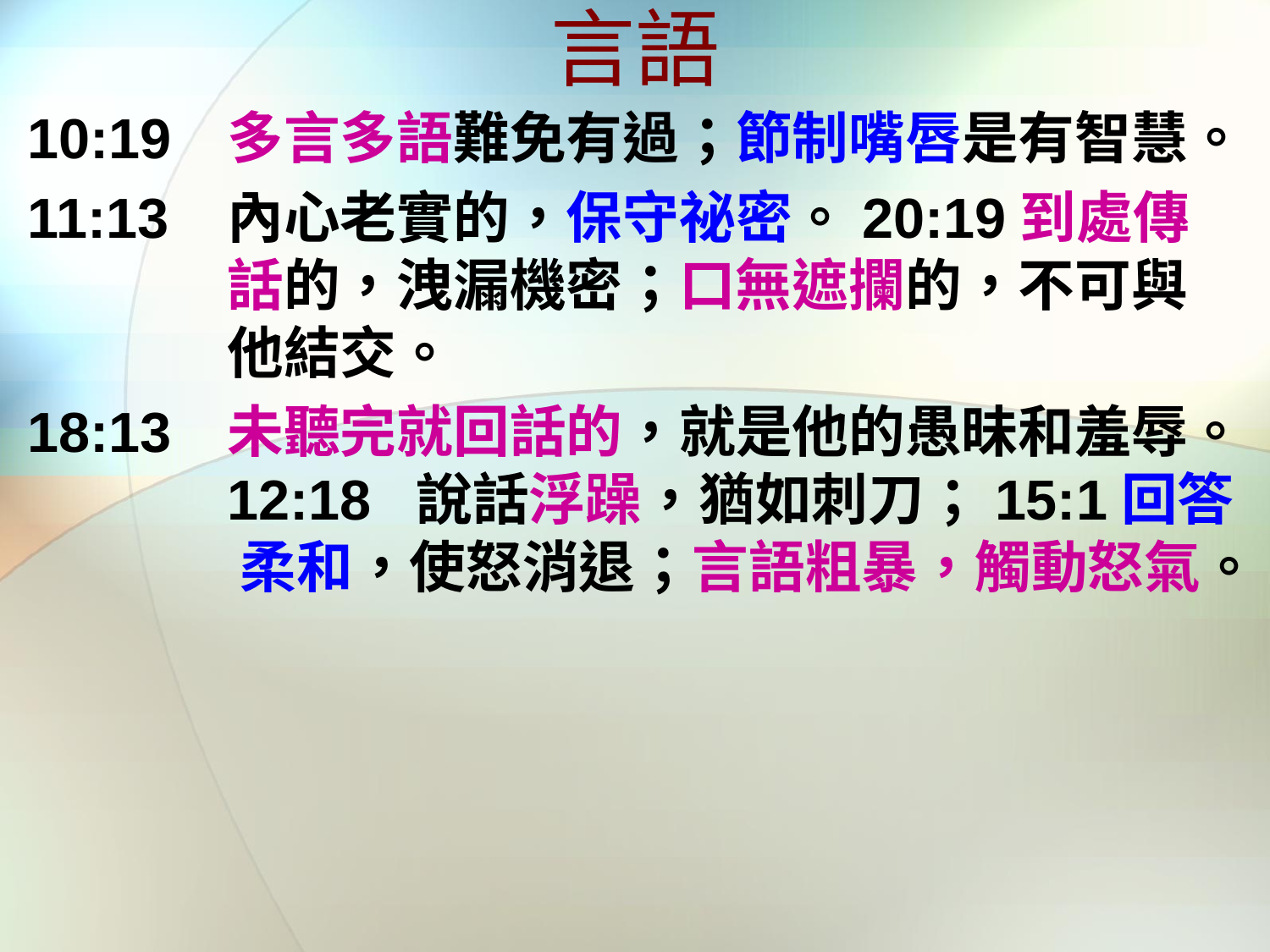

# 言語
10:19	多言多語難免有過；節制嘴唇是有智慧。
11:13	內心老實的，保守祕密。20:19到處傳話的，洩漏機密；口無遮攔的，不可與他結交。
18:13	未聽完就回話的，就是他的愚昧和羞辱。12:18  說話浮躁，猶如刺刀；15:1回答  柔和，使怒消退；言語粗暴，觸動怒氣。